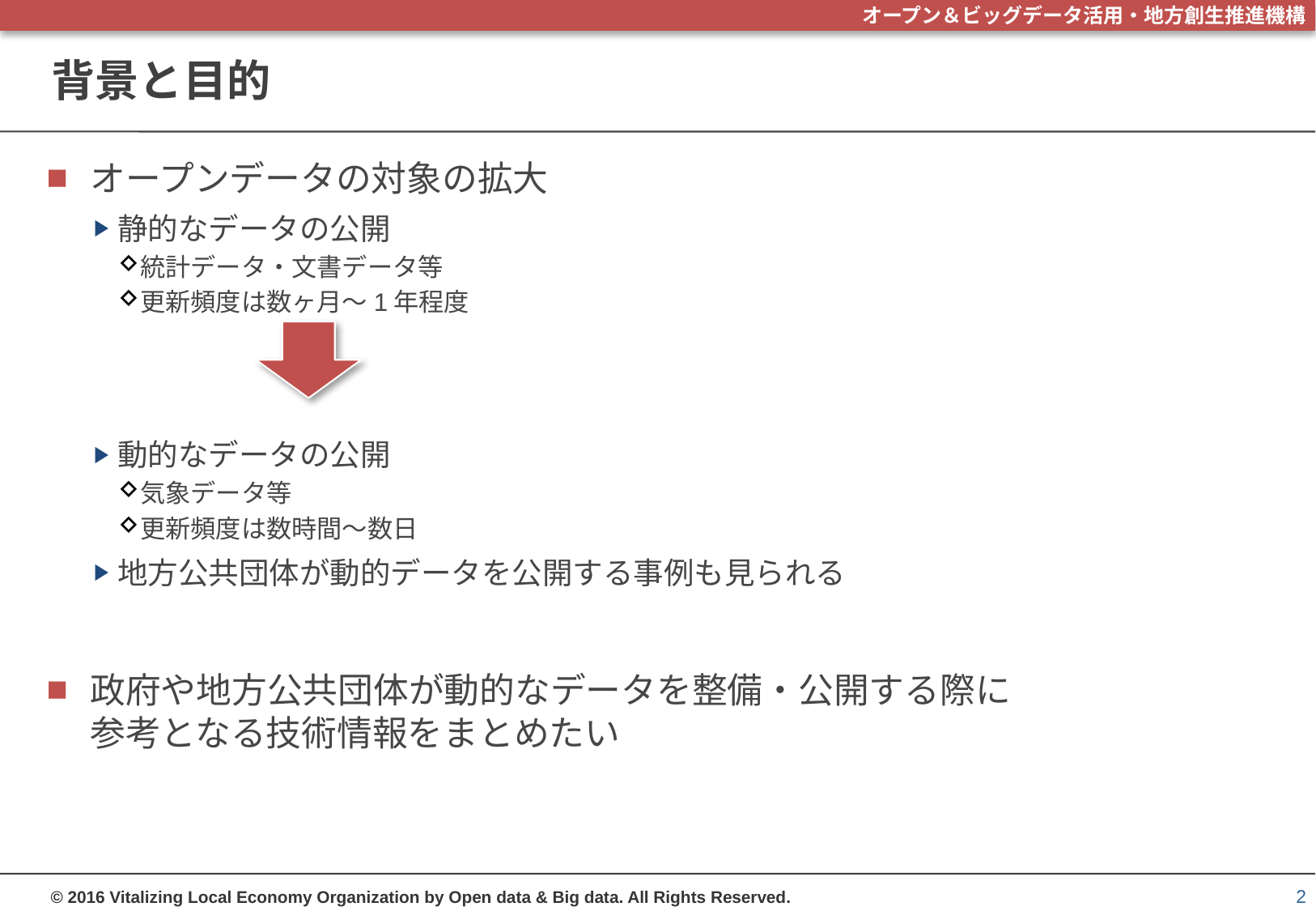

# 背景と目的
オープンデータの対象の拡大
静的なデータの公開
統計データ・文書データ等
更新頻度は数ヶ月～1年程度

動的なデータの公開
気象データ等
更新頻度は数時間～数日
地方公共団体が動的データを公開する事例も見られる

政府や地方公共団体が動的なデータを整備・公開する際に
参考となる技術情報をまとめたい

2